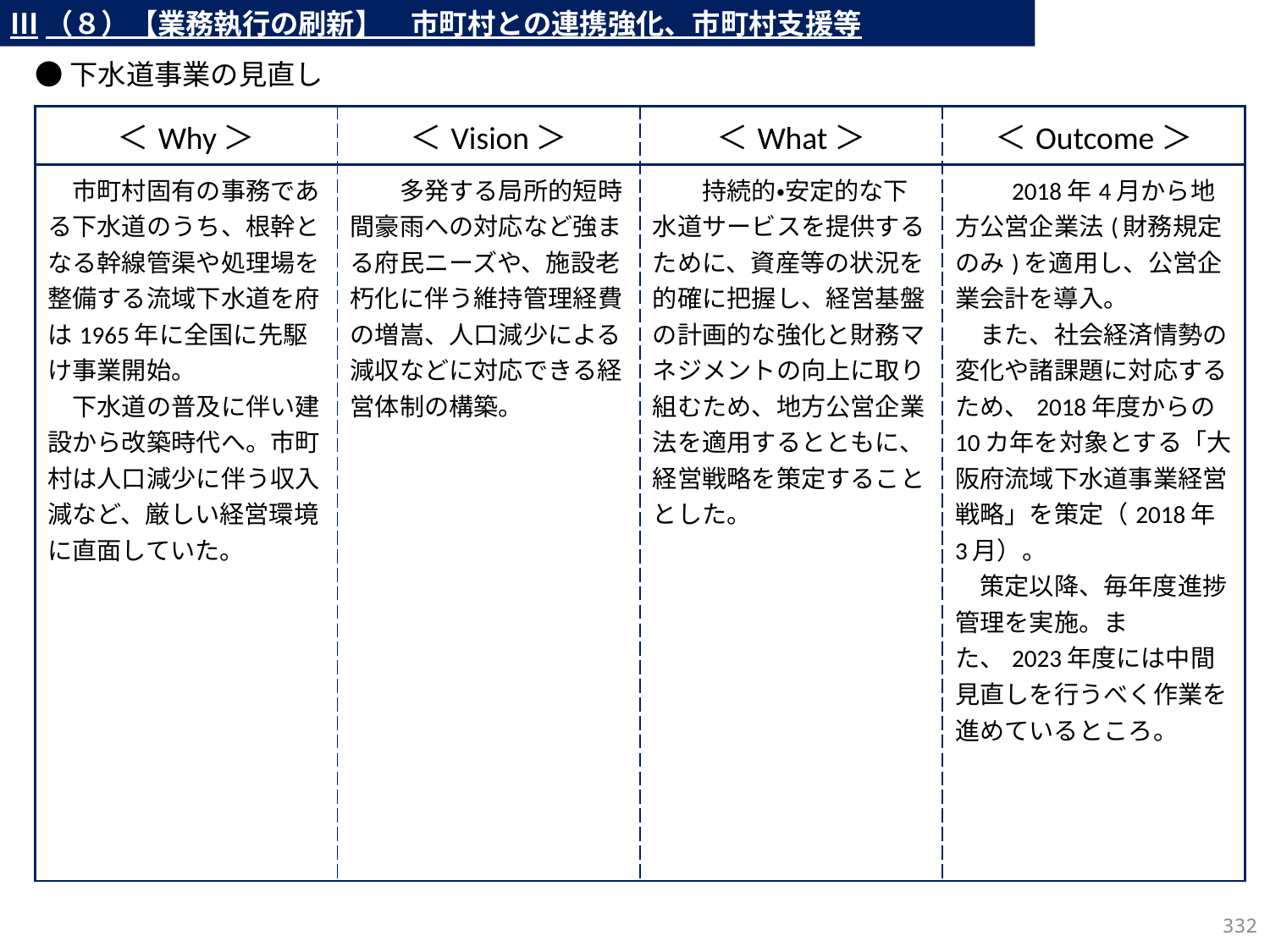

Ⅲ（８）【業務執行の刷新】　市町村との連携強化、市町村支援等
●下水道事業の見直し
| ＜Why＞ | ＜Vision＞ | ＜What＞ | ＜Outcome＞ |
| --- | --- | --- | --- |
| 市町村固有の事務である下水道のうち、根幹となる幹線管渠や処理場を整備する流域下水道を府は1965年に全国に先駆け事業開始。 　下水道の普及に伴い建設から改築時代へ。市町村は人口減少に伴う収入減など、厳しい経営環境に直面していた。 | 多発する局所的短時間豪雨への対応など強まる府民ニーズや、施設老朽化に伴う維持管理経費の増嵩、人口減少による減収などに対応できる経営体制の構築。 | 持続的・安定的な下水道サービスを提供するために、資産等の状況を的確に把握し、経営基盤の計画的な強化と財務マネジメントの向上に取り組むため、地方公営企業法を適用するとともに、経営戦略を策定することとした。 | 2018年4月から地方公営企業法(財務規定のみ)を適用し、公営企業会計を導入。 　また、社会経済情勢の変化や諸課題に対応するため、2018年度からの10カ年を対象とする「大阪府流域下水道事業経営戦略」を策定（2018年3月）。 　策定以降、毎年度進捗管理を実施。また、2023年度には中間見直しを行うべく作業を進めているところ。 |
|  |  |  |  |
332